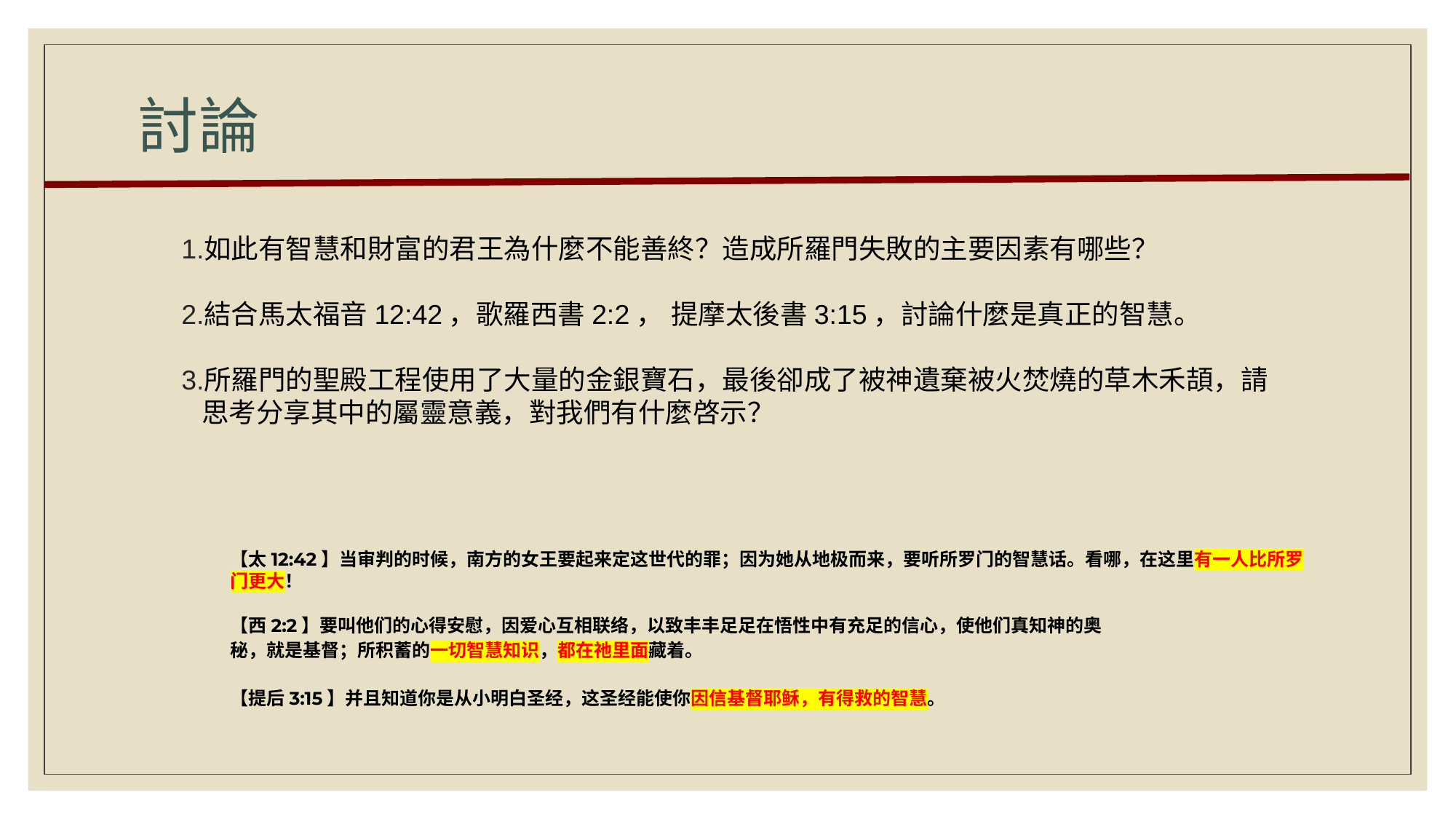

# 討論
如此有智慧和財富的君王為什麼不能善終？造成所羅門失敗的主要因素有哪些？

結合馬太福音12:42，歌羅西書2:2， 提摩太後書3:15，討論什麼是真正的智慧。

所羅門的聖殿工程使用了大量的金銀寶石，最後卻成了被神遺棄被火焚燒的草木禾頡，請思考分享其中的屬靈意義，對我們有什麼啓示？
【太12:42】当审判的时候，南方的女王要起来定这世代的罪；因为她从地极而来，要听所罗门的智慧话。看哪，在这里有一人比所罗门更大！

【西2:2】要叫他们的心得安慰，因爱心互相联络，以致丰丰足足在悟性中有充足的信心，使他们真知神的奥秘，就是基督；所积蓄的一切智慧知识，都在祂里面藏着。
【提后3:15】并且知道你是从小明白圣经，这圣经能使你因信基督耶稣，有得救的智慧。